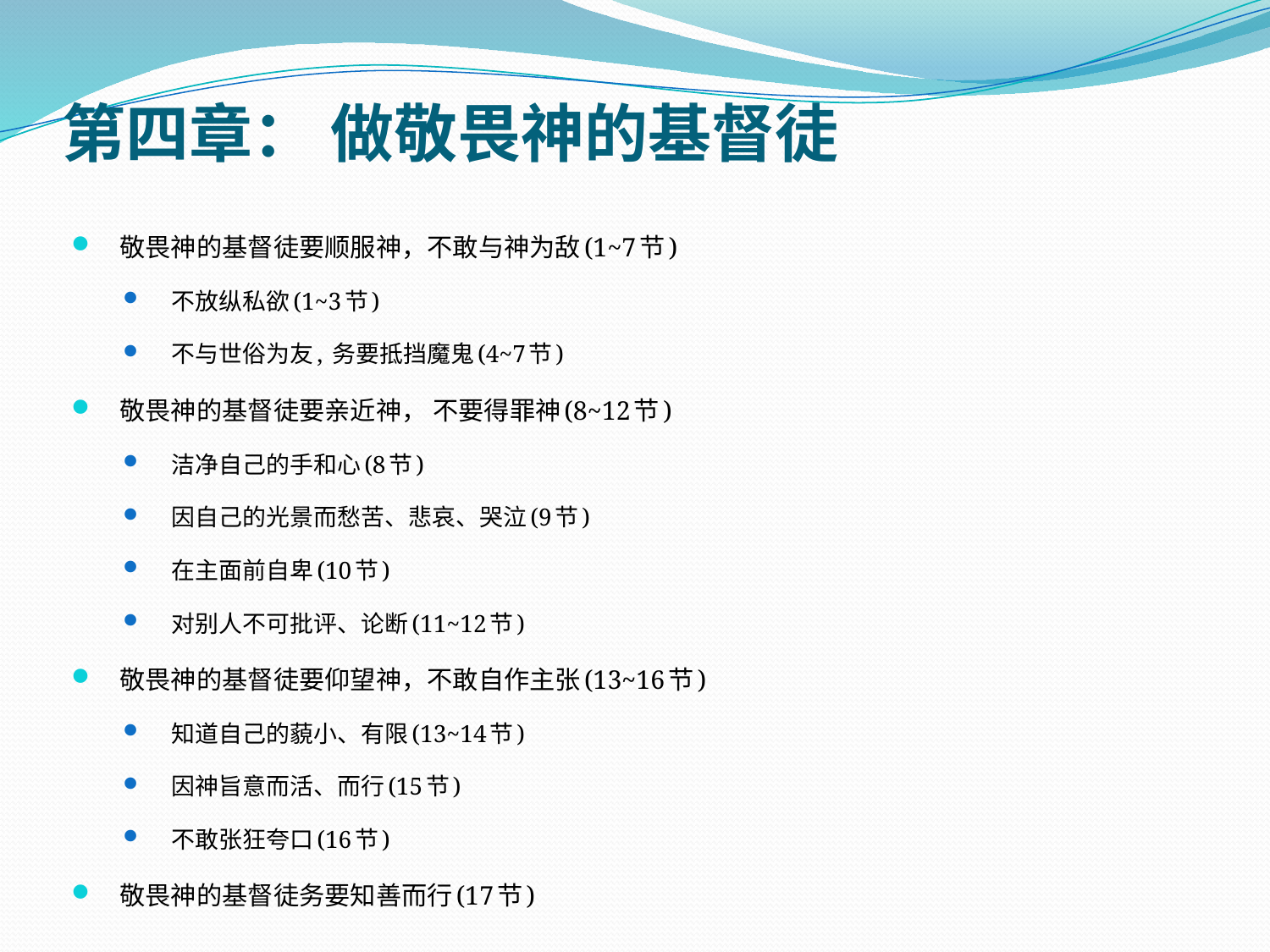

# 第四章： 做敬畏神的基督徒
敬畏神的基督徒要顺服神，不敢与神为敌(1~7节)
不放纵私欲(1~3节)
不与世俗为友, 务要抵挡魔鬼(4~7节)
敬畏神的基督徒要亲近神， 不要得罪神(8~12节)
洁净自己的手和心(8节)
因自己的光景而愁苦、悲哀、哭泣(9节)
在主面前自卑(10节)
对别人不可批评、论断(11~12节)
敬畏神的基督徒要仰望神，不敢自作主张(13~16节)
知道自己的藐小、有限(13~14节)
因神旨意而活、而行(15节)
不敢张狂夸口(16节)
敬畏神的基督徒务要知善而行(17节)